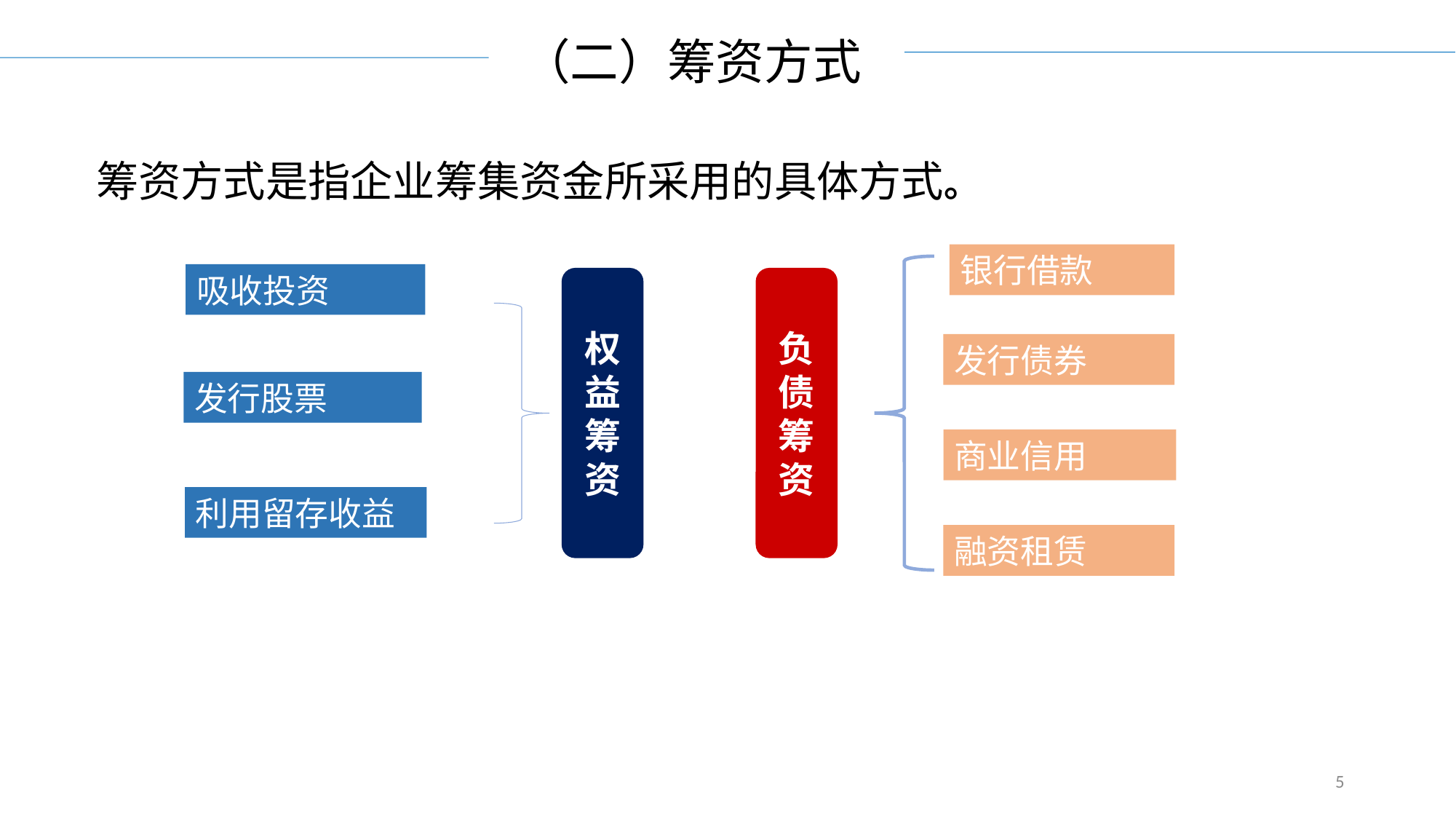

（二）筹资方式

      筹资方式是指企业筹集资金所采用的具体方式。
银行借款

吸收投资
权益筹资
负债筹资

发行债券
发行股票
商业信用
利用留存收益
融资租赁
5